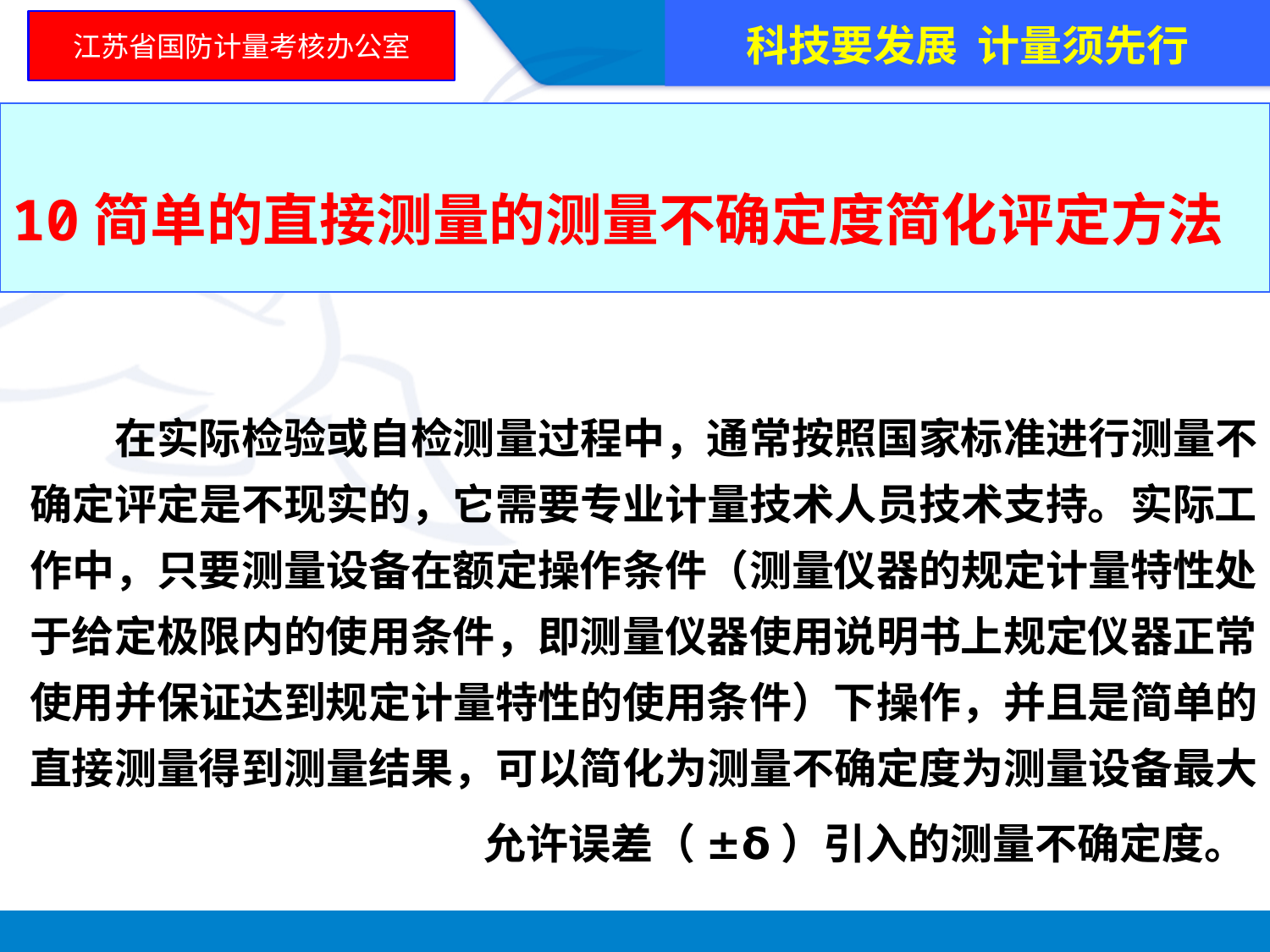

科技要发展  计量须先行
江苏省国防计量考核办公室
10简单的直接测量的测量不确定度简化评定方法

  在实际检验或自检测量过程中，通常按照国家标准进行测量不确定评定是不现实的，它需要专业计量技术人员技术支持。实际工作中，只要测量设备在额定操作条件（测量仪器的规定计量特性处于给定极限内的使用条件，即测量仪器使用说明书上规定仪器正常使用并保证达到规定计量特性的使用条件）下操作，并且是简单的直接测量得到测量结果，可以简化为测量不确定度为测量设备最大允许误差（±δ）引入的测量不确定度。